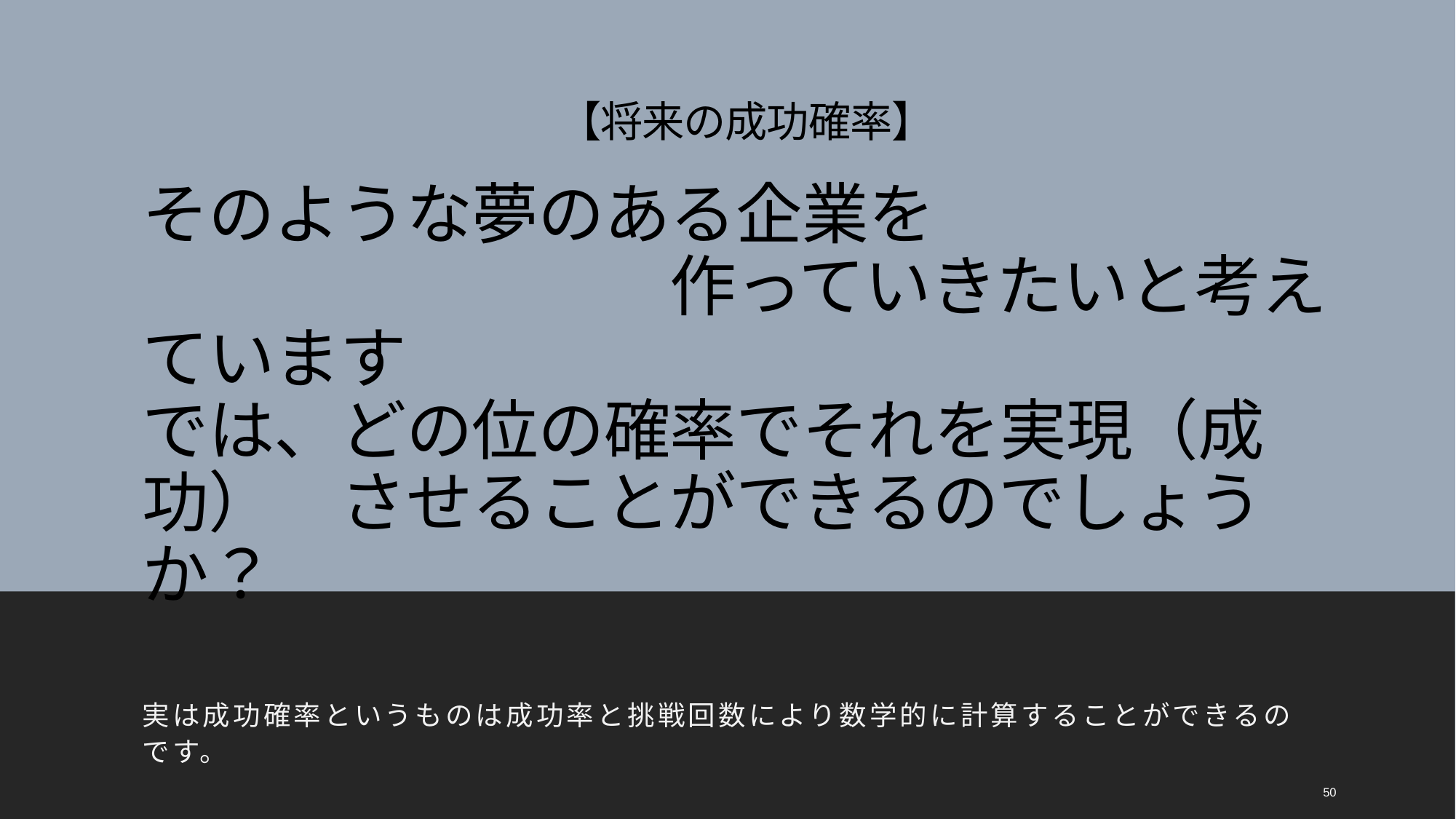

# 【将来の成功確率】
そのような夢のある企業を
　　　　　　　　作っていきたいと考えています
では、どの位の確率でそれを実現（成功）　させることができるのでしょうか？

実は成功確率というものは成功率と挑戦回数により数学的に計算することができるのです。
50